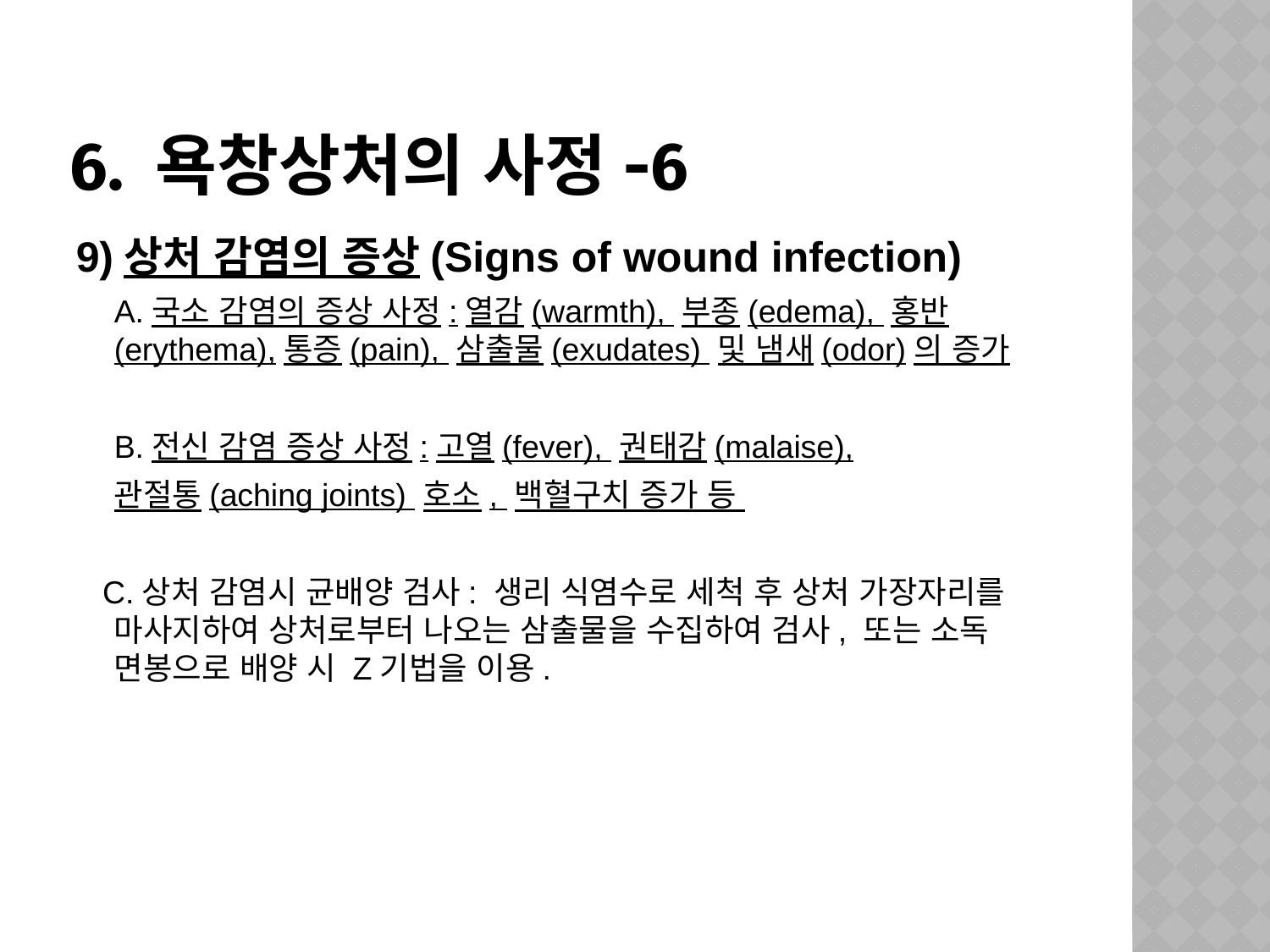

# 6. 욕창상처의 사정-6
9)상처 감염의 증상(Signs of wound infection)
A.국소 감염의 증상 사정:열감(warmth), 부종(edema), 홍반(erythema),통증(pain), 삼출물(exudates) 및 냄새(odor)의 증가

B.전신 감염 증상 사정:고열(fever), 권태감(malaise),
관절통(aching joints) 호소, 백혈구치 증가 등

   C.상처 감염시 균배양 검사: 생리 식염수로 세척 후 상처 가장자리를 마사지하여 상처로부터 나오는 삼출물을 수집하여 검사, 또는 소독 면봉으로 배양 시 Z기법을 이용.